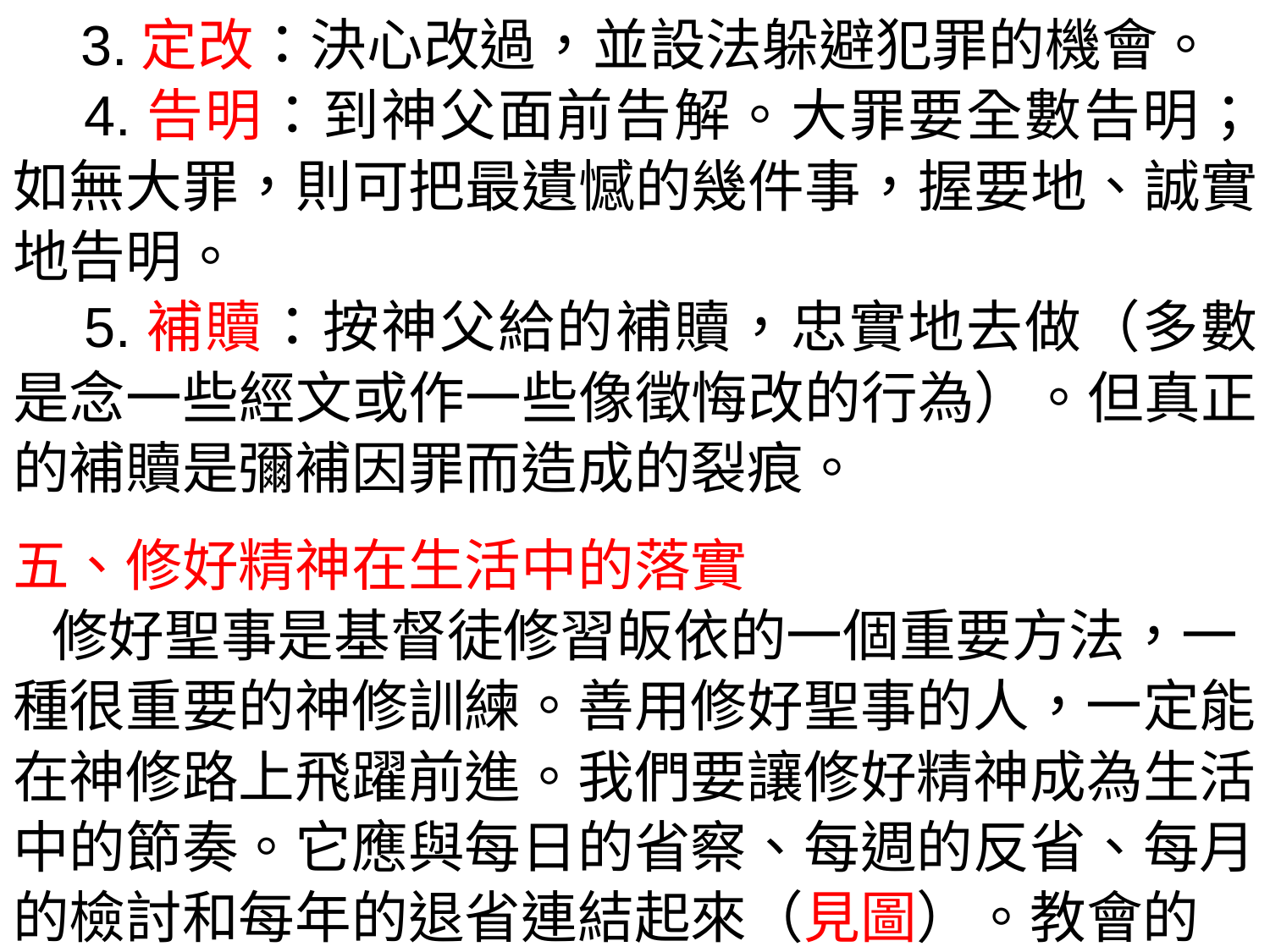

3.定改：決心改過，並設法躲避犯罪的機會。
  4.告明：到神父面前告解。大罪要全數告明；如無大罪，則可把最遺憾的幾件事，握要地、誠實地告明。
  5.補贖：按神父給的補贖，忠實地去做（多數是念一些經文或作一些像徵悔改的行為）。但真正的補贖是彌補因罪而造成的裂痕。
五、修好精神在生活中的落實
  修好聖事是基督徒修習皈依的一個重要方法，一種很重要的神修訓練。善用修好聖事的人，一定能在神修路上飛躍前進。我們要讓修好精神成為生活中的節奏。它應與每日的省察、每週的反省、每月的檢討和每年的退省連結起來（見圖）。教會的